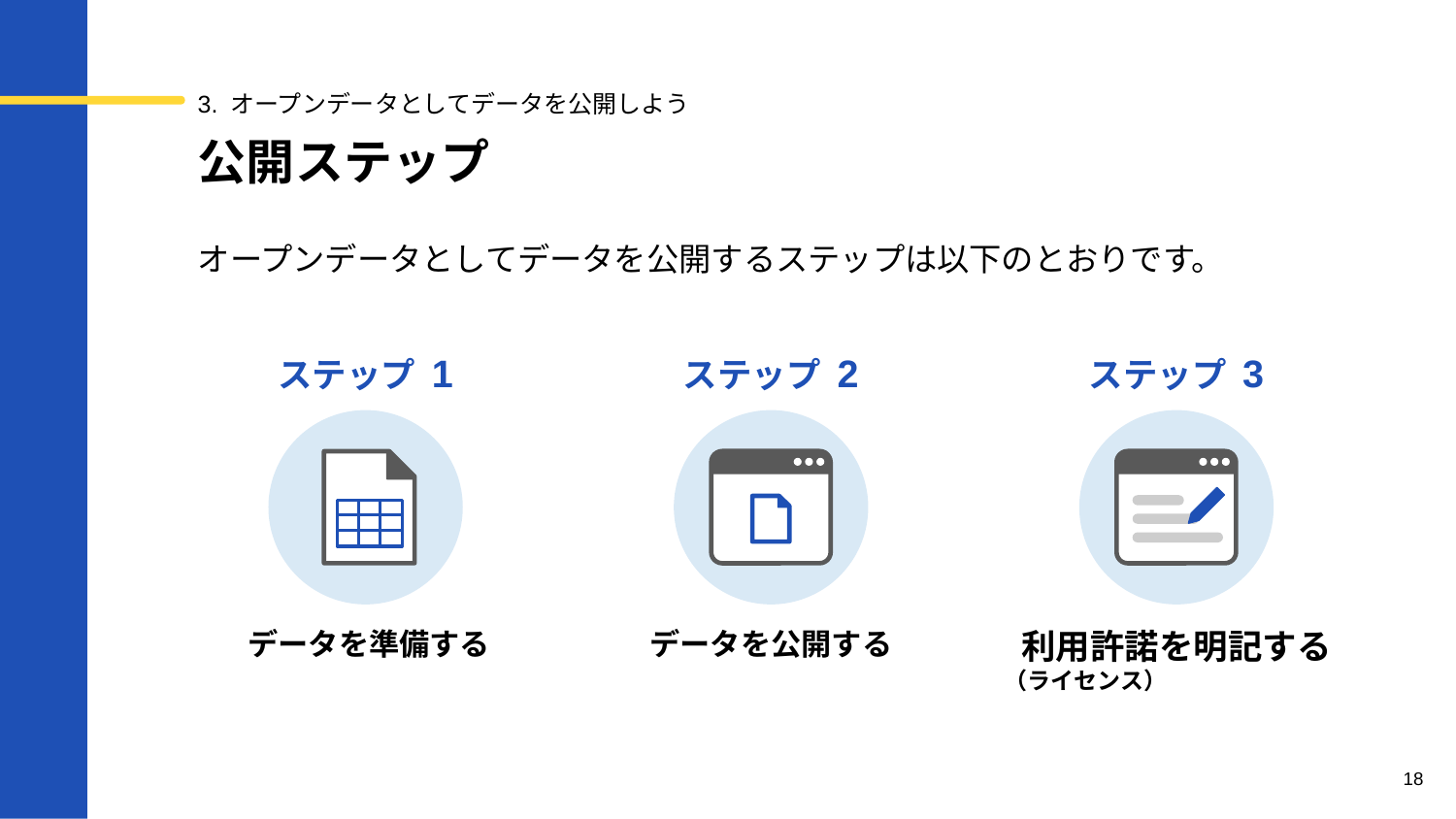

3. オープンデータとしてデータを公開しよう
# 公開ステップ
オープンデータとしてデータを公開するステップは以下のとおりです。
ステップ 1
ステップ 2
ステップ 3

データを準備する
データを公開する
利用許諾を明記する
（ライセンス）
18